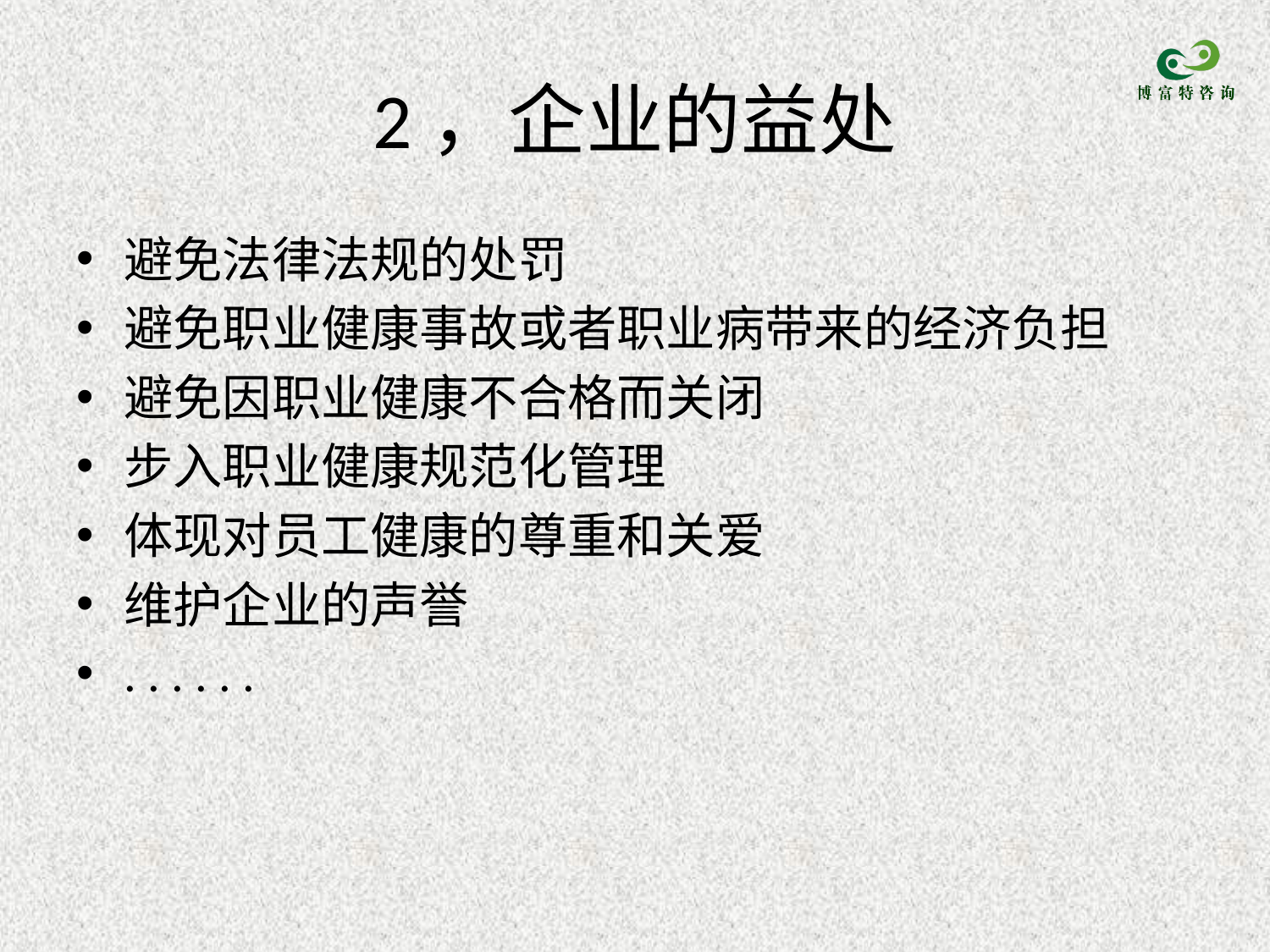

# 2，企业的益处
避免法律法规的处罚
避免职业健康事故或者职业病带来的经济负担
避免因职业健康不合格而关闭
步入职业健康规范化管理
体现对员工健康的尊重和关爱
维护企业的声誉
. . . . . .